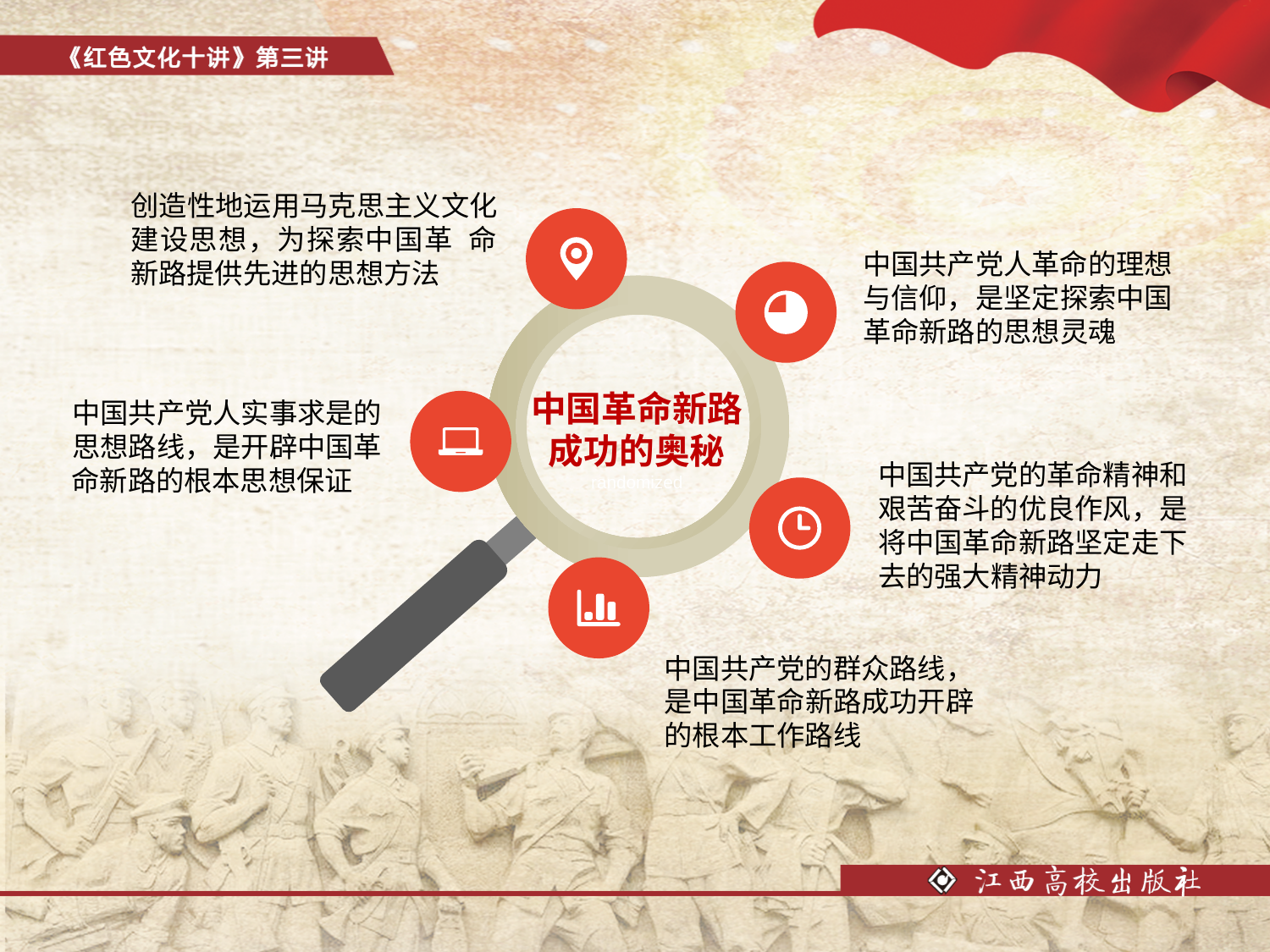

创造性地运用马克思主义文化建设思想，为探索中国革  命新路提供先进的思想方法

中国共产党人革命的理想与信仰，是坚定探索中国革命新路的思想灵魂

中国革命新路
成功的奥秘
randomized

中国共产党人实事求是的思想路线，是开辟中国革
   命新路的根本思想保证
中国共产党的革命精神和艰苦奋斗的优良作风，是将中国革命新路坚定走下去的强大精神动力

中国共产党的群众路线，是中国革命新路成功开辟的根本工作路线